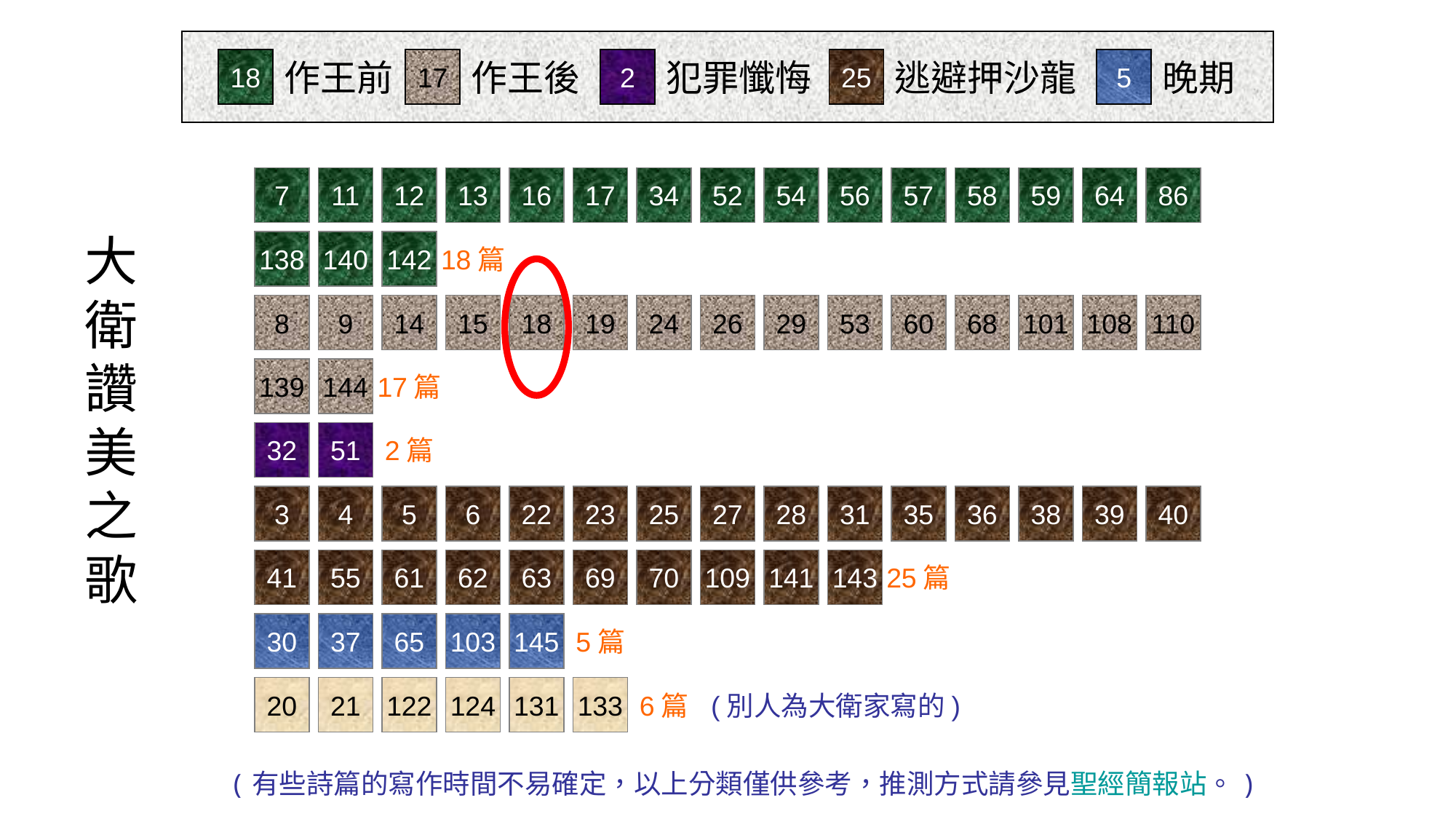

18
作王前
17
作王後
2
犯罪懺悔
25
逃避押沙龍
5
晚期
7
11
12
13
16
17
34
52
54
56
57
58
59
64
86
138
140
142
18篇
大衛讚美之歌

8
9
14
15
18
19
24
26
29
53
60
68
101
108
110
139
144
17篇
32
51
2篇
3
4
5
6
22
23
25
27
28
31
35
36
38
39
40
41
55
61
62
63
69
70
109
141
143
25篇
30
37
65
103
145
5篇
20
21
122
124
131
133
6篇
(別人為大衛家寫的)
(有些詩篇的寫作時間不易確定，以上分類僅供參考，推測方式請參見聖經簡報站。)